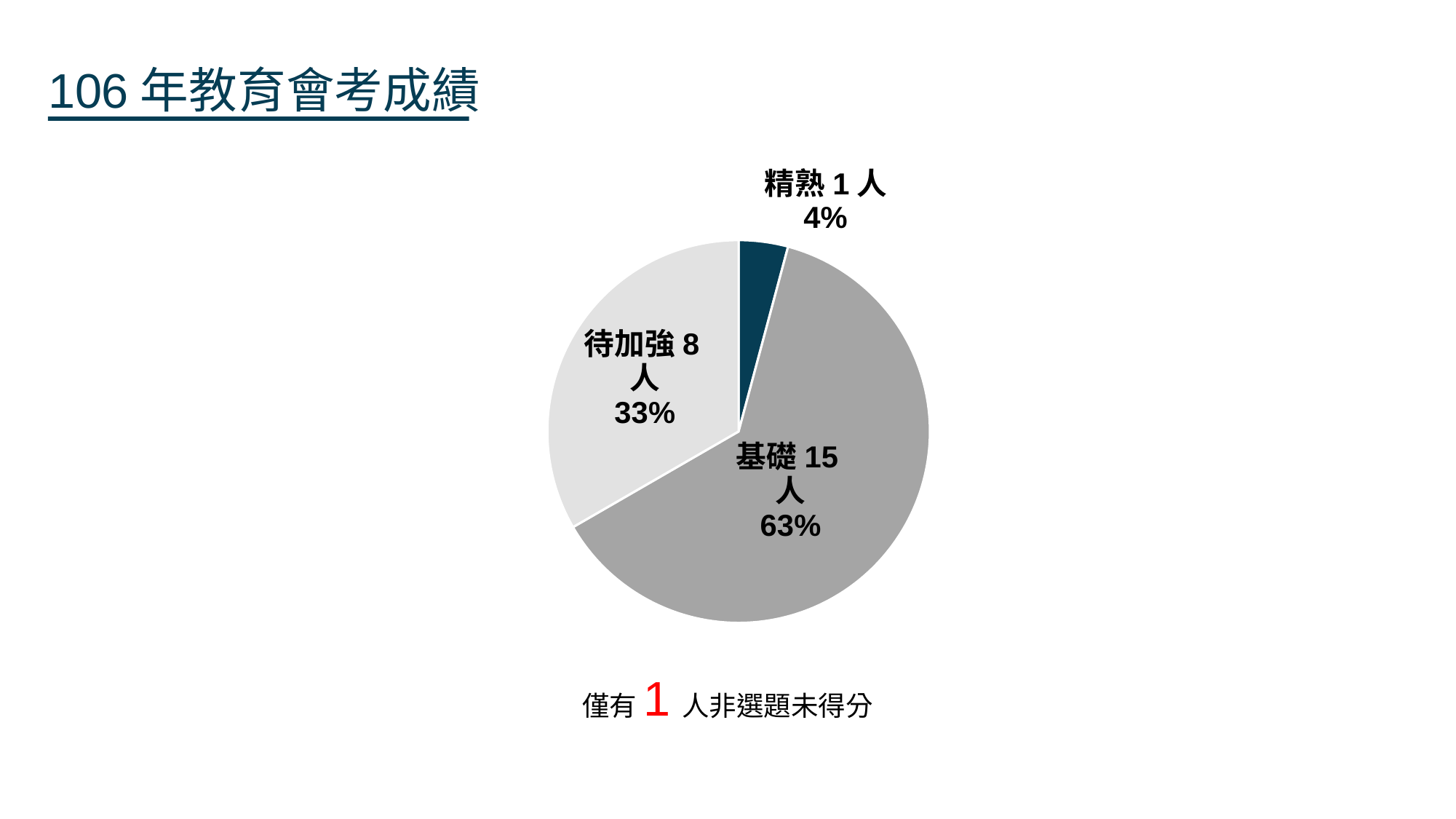

106年教育會考成績

### Chart

| Category | 成績 |
|---|---|
| 精熟1人 | 1.0 |
| 基礎15人 | 15.0 |
| 待加強8人 | 8.0 |
僅有1人非選題未得分